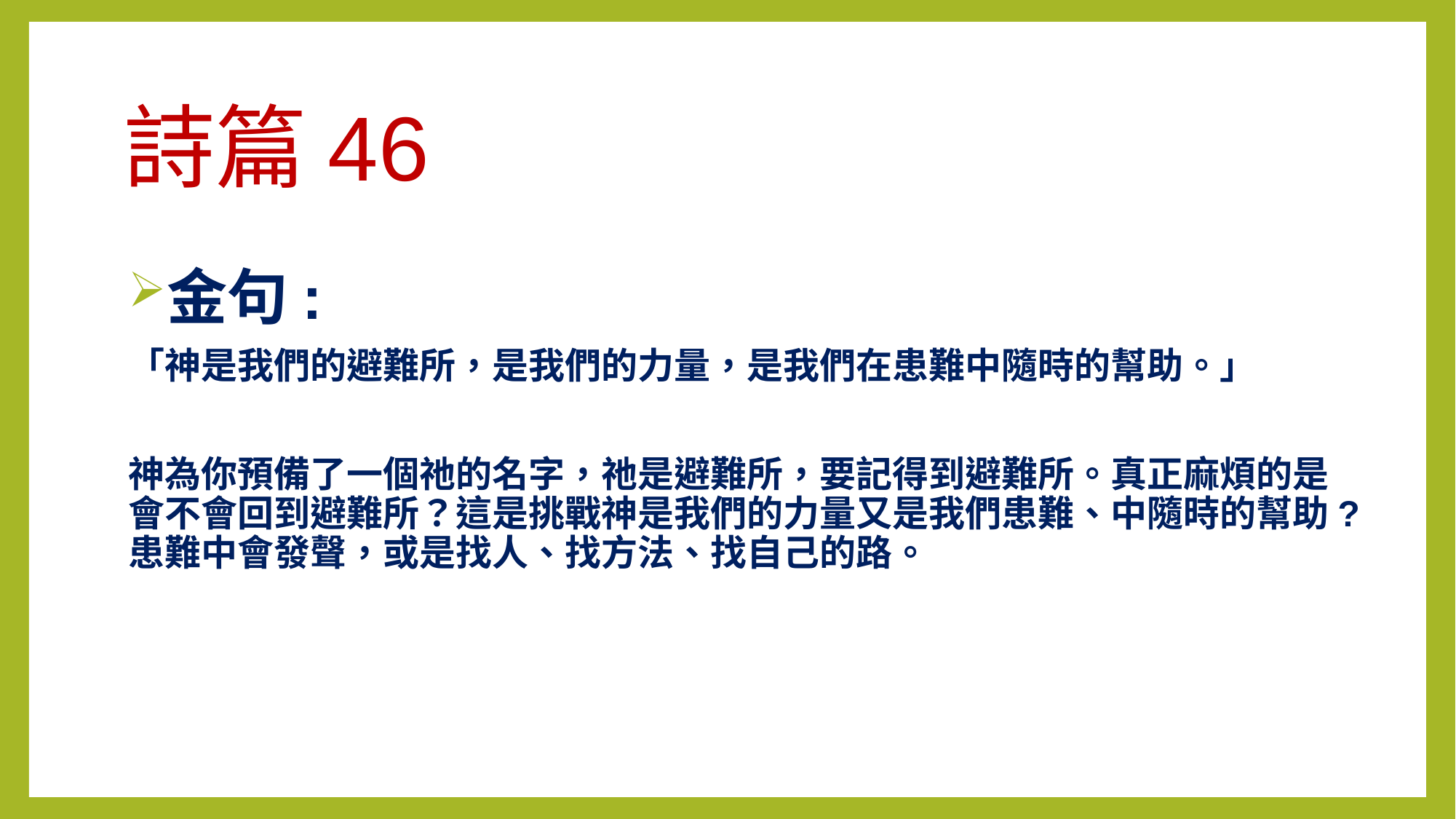

# 詩篇46
金句:
「神是我們的避難所，是我們的力量，是我們在患難中隨時的幫助。」

神為你預備了一個祂的名字，祂是避難所，要記得到避難所。真正麻煩的是會不會回到避難所？這是挑戰神是我們的力量又是我們患難、中隨時的幫助?患難中會發聲，或是找人、找方法、找自己的路。